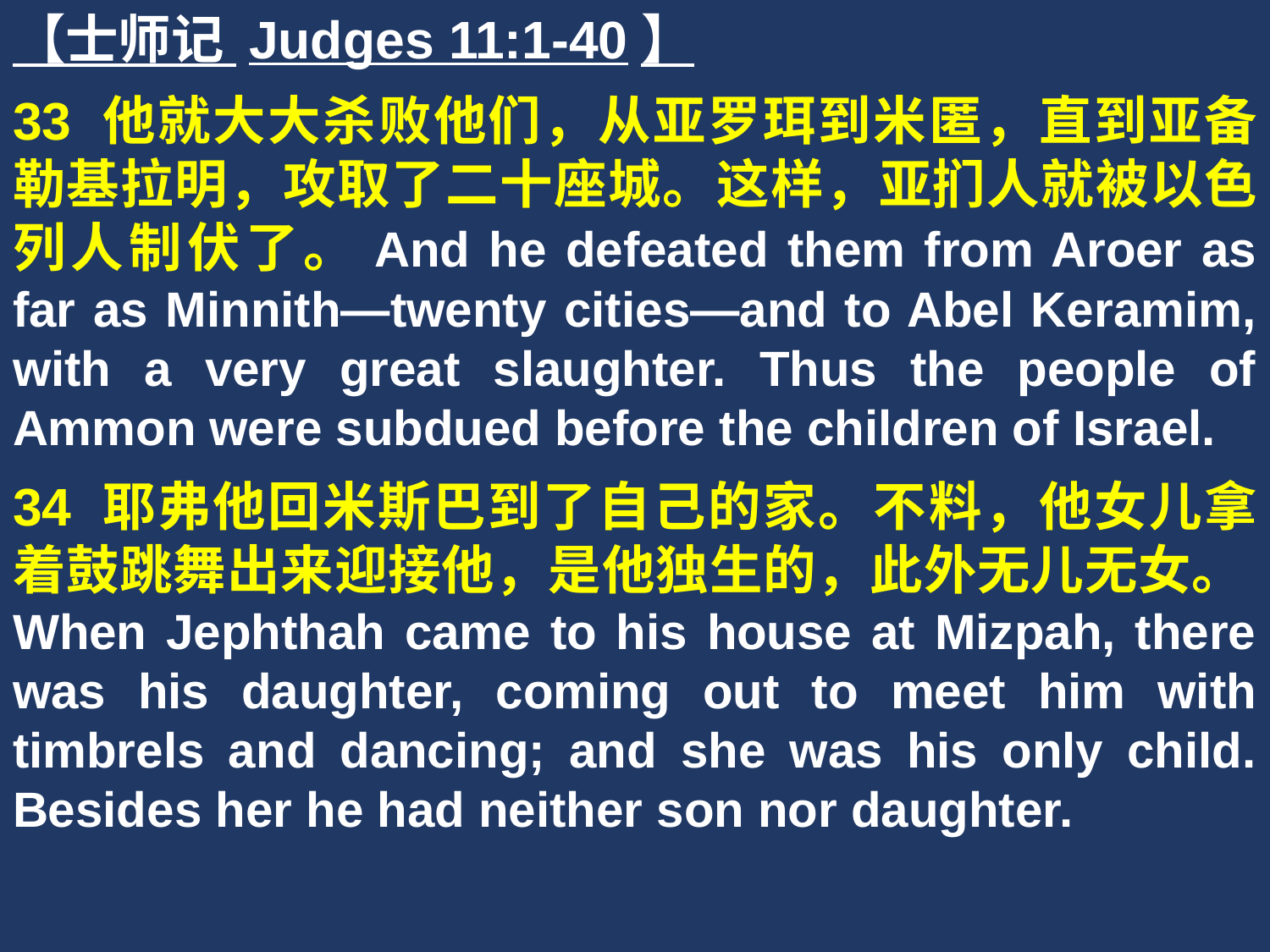

【士师记 Judges 11:1-40】
33 他就大大杀败他们，从亚罗珥到米匿，直到亚备勒基拉明，攻取了二十座城。这样，亚扪人就被以色列人制伏了。And he defeated them from Aroer as far as Minnith—twenty cities—and to Abel Keramim, with a very great slaughter. Thus the people of Ammon were subdued before the children of Israel.
34 耶弗他回米斯巴到了自己的家。不料，他女儿拿着鼓跳舞出来迎接他，是他独生的，此外无儿无女。When Jephthah came to his house at Mizpah, there was his daughter, coming out to meet him with timbrels and dancing; and she was his only child. Besides her he had neither son nor daughter.